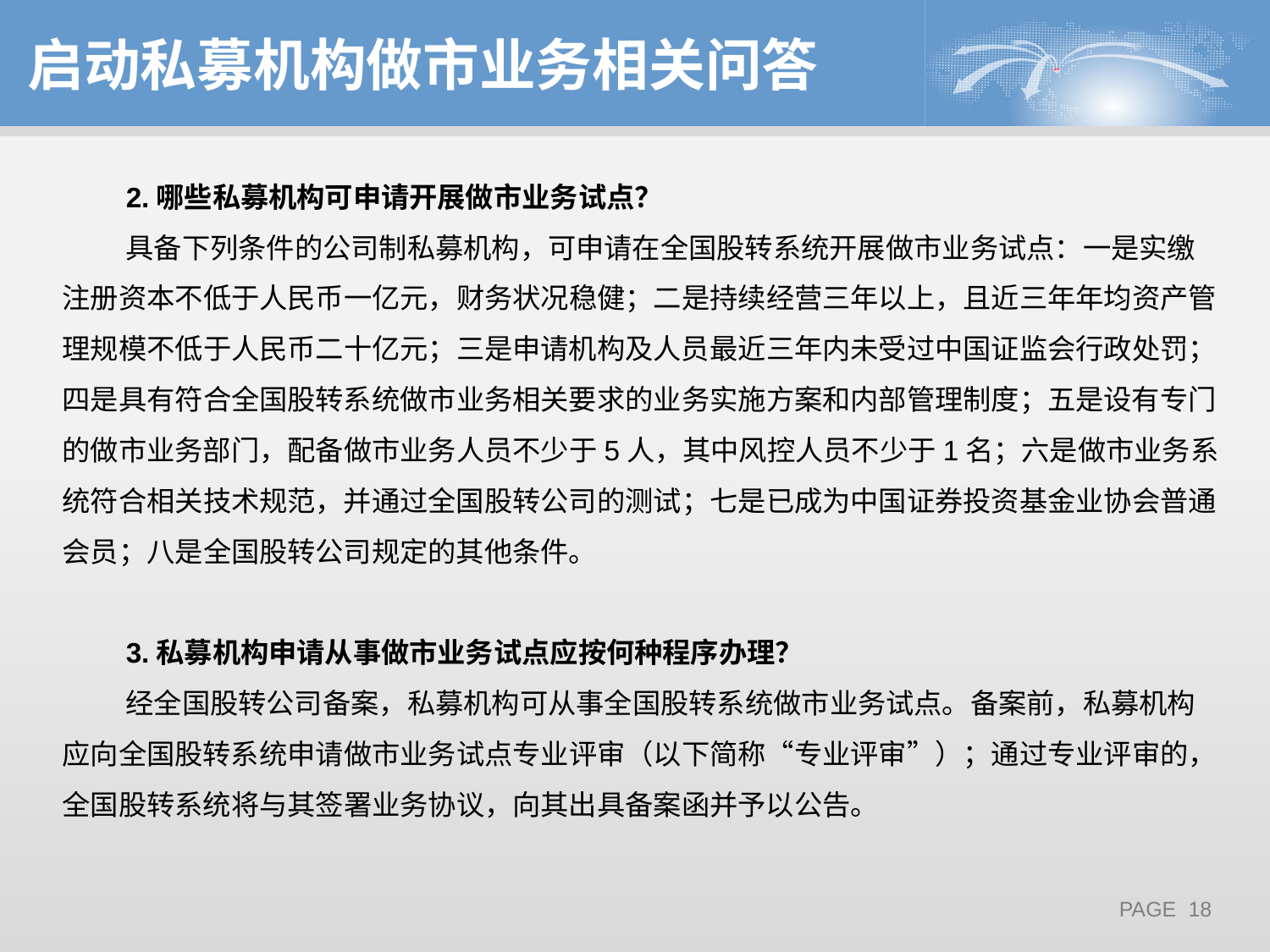

启动私募机构做市业务相关问答
2.哪些私募机构可申请开展做市业务试点？
具备下列条件的公司制私募机构，可申请在全国股转系统开展做市业务试点：一是实缴注册资本不低于人民币一亿元，财务状况稳健；二是持续经营三年以上，且近三年年均资产管理规模不低于人民币二十亿元；三是申请机构及人员最近三年内未受过中国证监会行政处罚；四是具有符合全国股转系统做市业务相关要求的业务实施方案和内部管理制度；五是设有专门的做市业务部门，配备做市业务人员不少于5人，其中风控人员不少于1名；六是做市业务系统符合相关技术规范，并通过全国股转公司的测试；七是已成为中国证券投资基金业协会普通会员；八是全国股转公司规定的其他条件。

3.私募机构申请从事做市业务试点应按何种程序办理？
经全国股转公司备案，私募机构可从事全国股转系统做市业务试点。备案前，私募机构应向全国股转系统申请做市业务试点专业评审（以下简称“专业评审”）；通过专业评审的，全国股转系统将与其签署业务协议，向其出具备案函并予以公告。